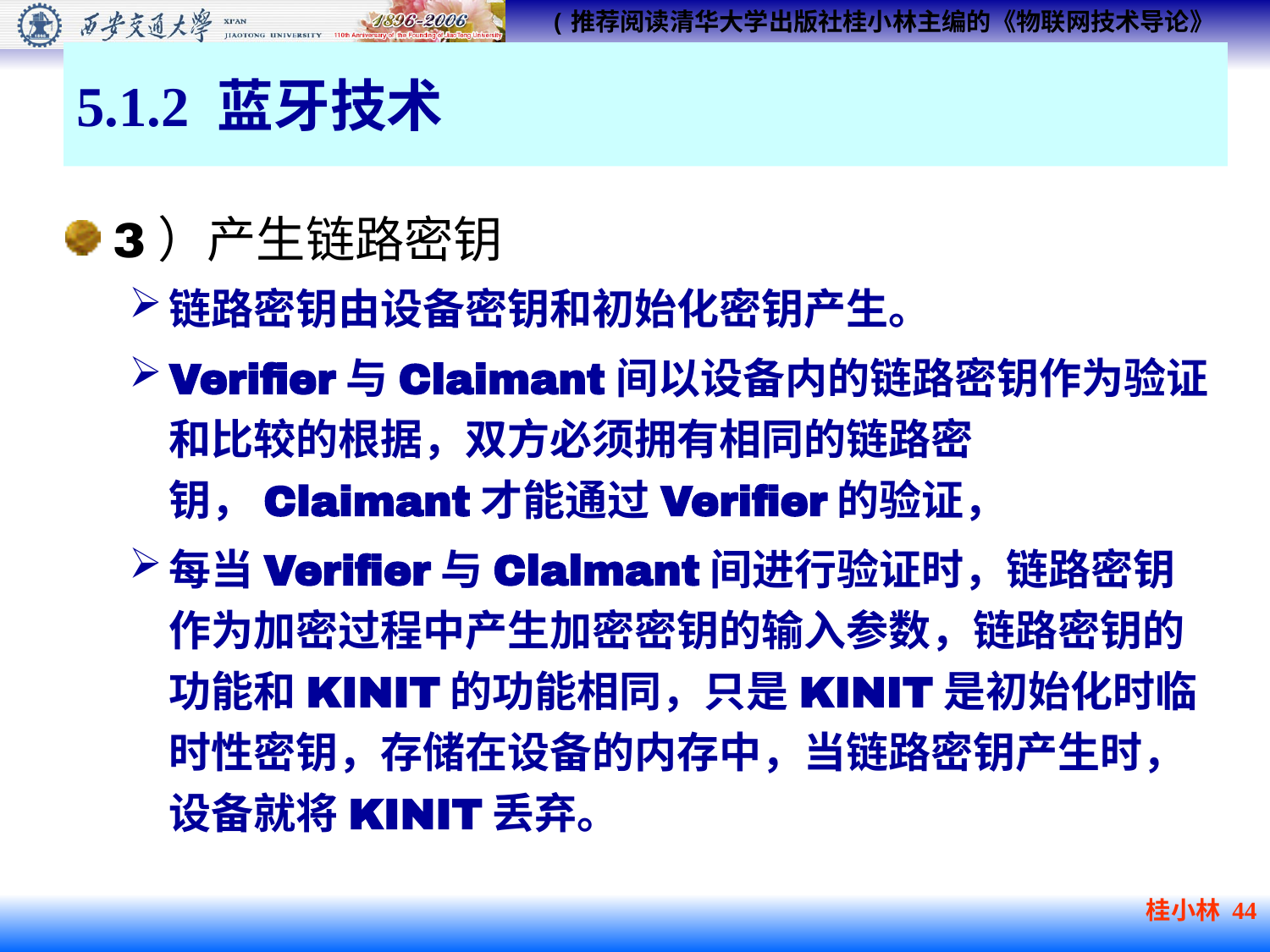

# 5.1.2 蓝牙技术
3）产生链路密钥
链路密钥由设备密钥和初始化密钥产生。
Verifier与Claimant间以设备内的链路密钥作为验证和比较的根据，双方必须拥有相同的链路密钥，Claimant才能通过Verifier的验证，
每当Verifier与Clalmant间进行验证时，链路密钥作为加密过程中产生加密密钥的输入参数，链路密钥的功能和KINIT的功能相同，只是KINIT是初始化时临时性密钥，存储在设备的内存中，当链路密钥产生时，设备就将KINIT丢弃。

桂小林 44